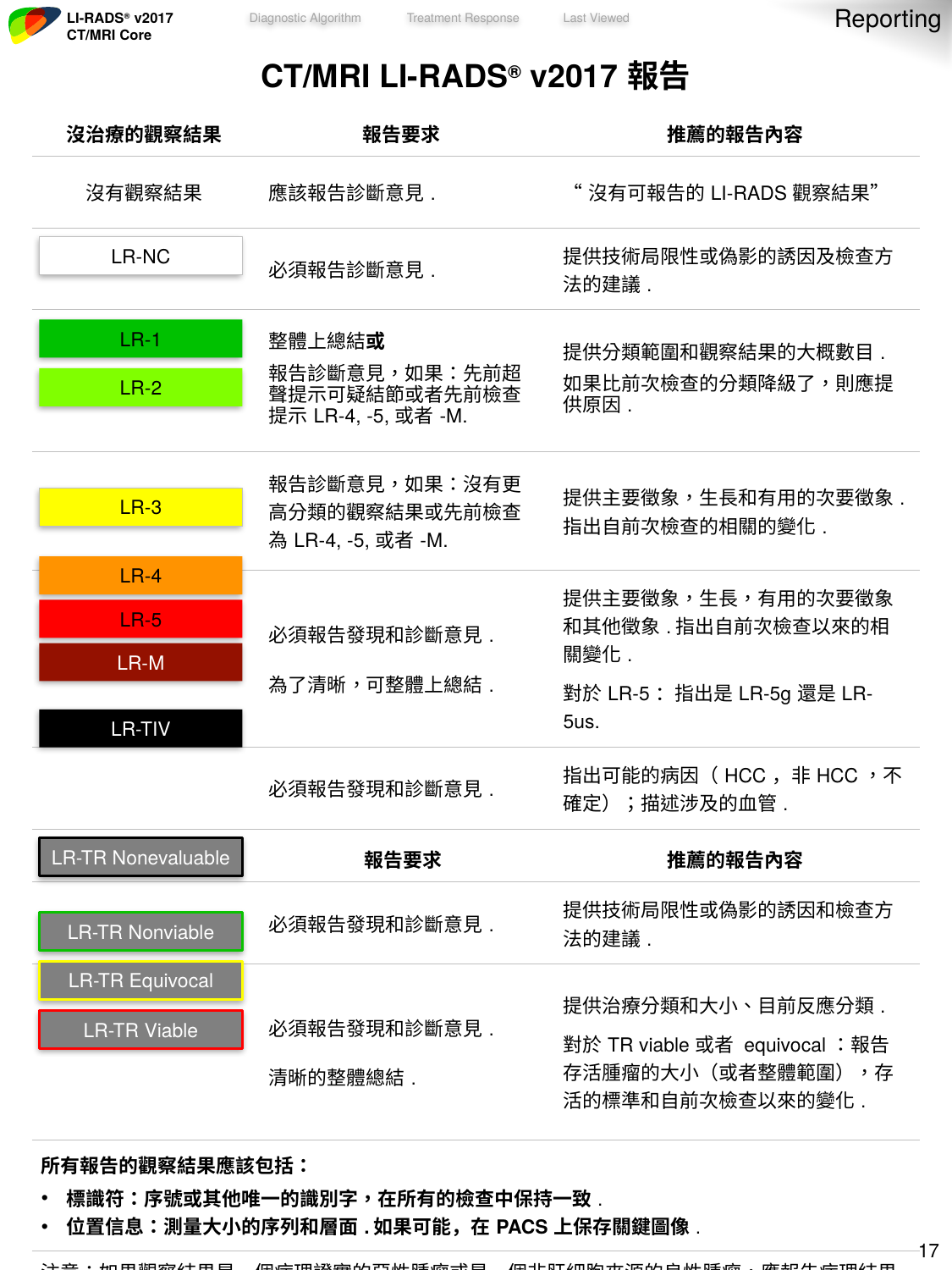

Reporting
| CT/MRI LI-RADS® v2017報告 |  |  |
| --- | --- | --- |
| 沒治療的觀察結果 | 報告要求 | 推薦的報告內容 |
| 沒有觀察結果 | 應該報告診斷意見. | “沒有可報告的LI-RADS觀察結果” |
|  | 必須報告診斷意見. | 提供技術局限性或偽影的誘因及檢查方法的建議. |
|  | 整體上總結或 報告診斷意見，如果：先前超聲提示可疑結節或者先前檢查提示LR-4, -5,或者-M. | 提供分類範圍和觀察結果的大概數目. 如果比前次檢查的分類降級了，則應提供原因. |
|  | 報告診斷意見，如果：沒有更高分類的觀察結果或先前檢查為LR-4, -5,或者-M. | 提供主要徵象，生長和有用的次要徵象.指出自前次檢查的相關的變化. |
|  | 必須報告發現和診斷意見. 為了清晰，可整體上總結. | 提供主要徵象，生長，有用的次要徵象和其他徵象.指出自前次檢查以來的相關變化. 對於LR-5：指出是LR-5g還是LR-5us. |
|  | 必須報告發現和診斷意見. | 指出可能的病因（HCC，非HCC，不確定）；描述涉及的血管. |
| 治療後的觀察結果 | 報告要求 | 推薦的報告內容 |
|  | 必須報告發現和診斷意見. | 提供技術局限性或偽影的誘因和檢查方法的建議. |
|  | 必須報告發現和診斷意見. 清晰的整體總結. | 提供治療分類和大小、目前反應分類. 對於TR viable或者 equivocal：報告存活腫瘤的大小（或者整體範圍），存活的標準和自前次檢查以來的變化. |
| 所有報告的觀察結果應該包括： 標識符：序號或其他唯一的識別字，在所有的檢查中保持一致. 位置信息：測量大小的序列和層面.如果可能，在PACS上保存關鍵圖像. |  |  |
| 注意：如果觀察結果是一個病理證實的惡性腫瘤或是一個非肝細胞來源的良性腫瘤，應報告病理結果而不是LI-RADS分類.詳見FAQs. |  |  |
LR-NC
LR-1
LR-2
LR-3
LR-4
LR-5
LR-M
LR-TIV
LR-TR Nonevaluable
LR-TR Nonviable
LR-TR Equivocal
LR-TR Viable
17